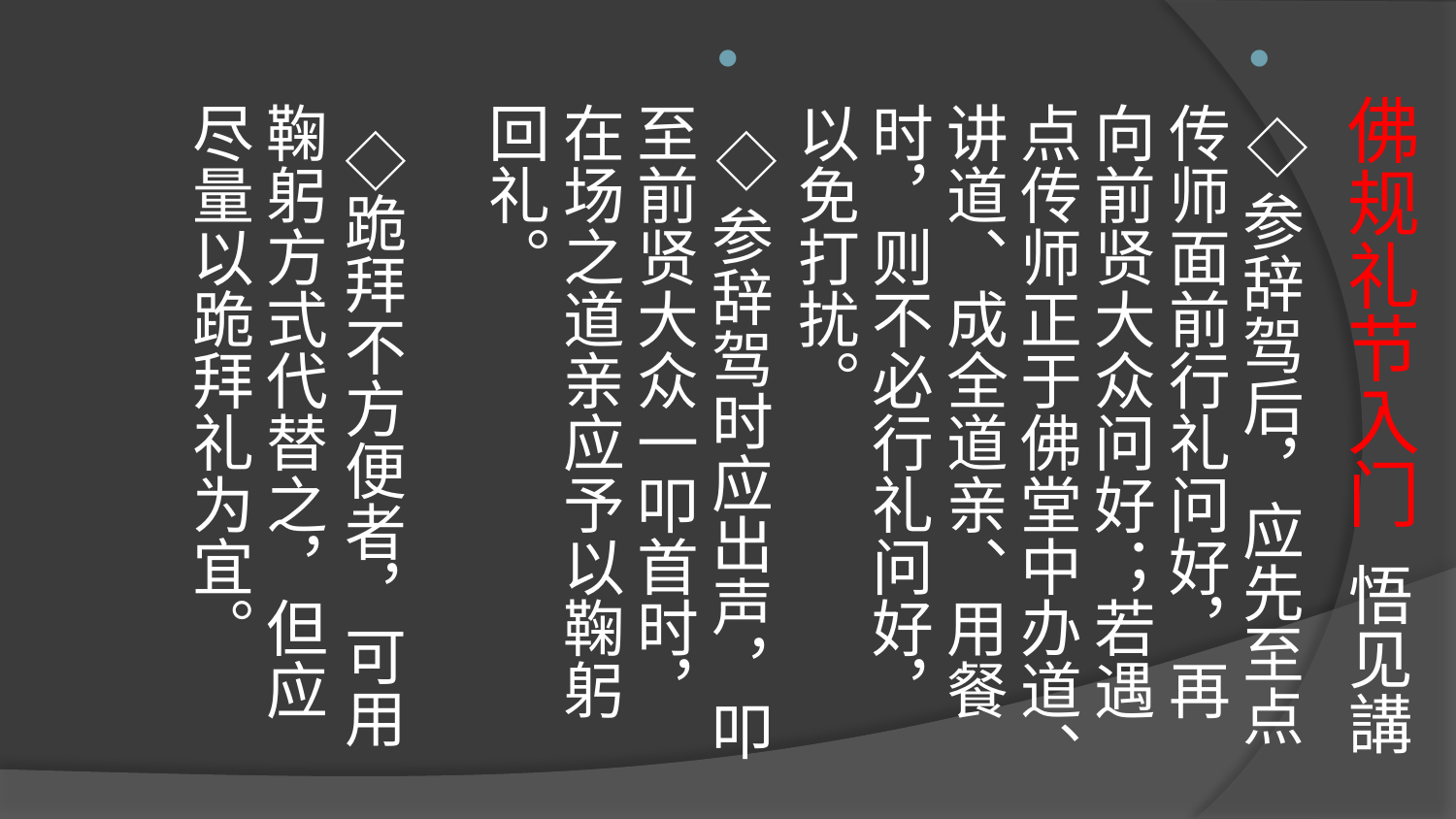

# 佛规礼节入门  悟见講
 ◇参辞驾后，应先至点传师面前行礼问好，再向前贤大众问好；若遇点传师正于佛堂中办道、讲道、成全道亲、用餐时，则不必行礼问好， 以免打扰。
  ◇参辞驾时应出声，叩至前贤大众一叩首时，在场之道亲应予以鞠躬回礼。
  ◇跪拜不方便者，可用鞠躬方式代替之，但应尽量以跪拜礼为宜。